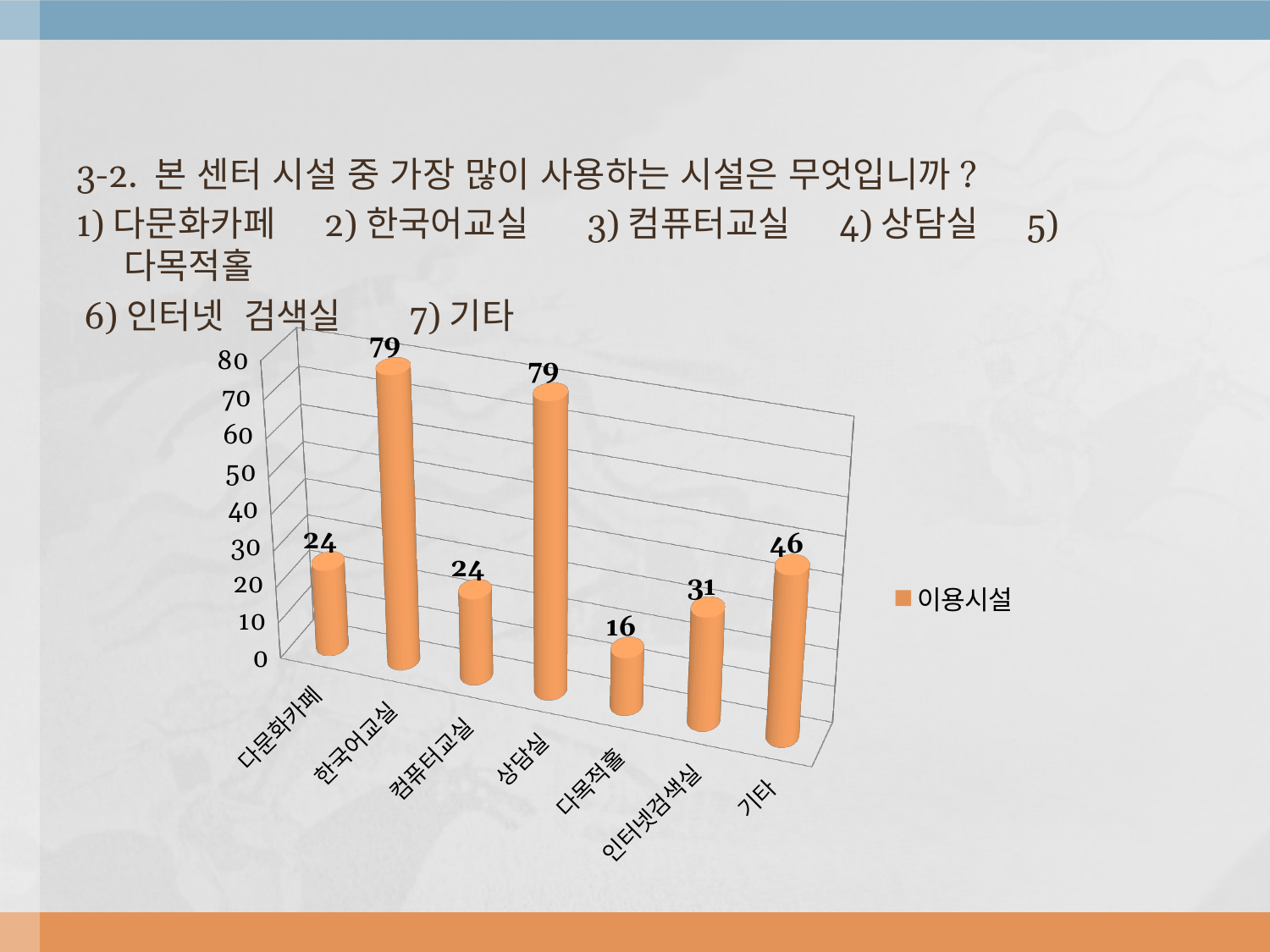

3-2. 본 센터 시설 중 가장 많이 사용하는 시설은 무엇입니까?
1)다문화카페    2)한국어교실     3)컴퓨터교실    4)상담실    5)다목적홀
 6)인터넷  검색실      7)기타

[unsupported chart]